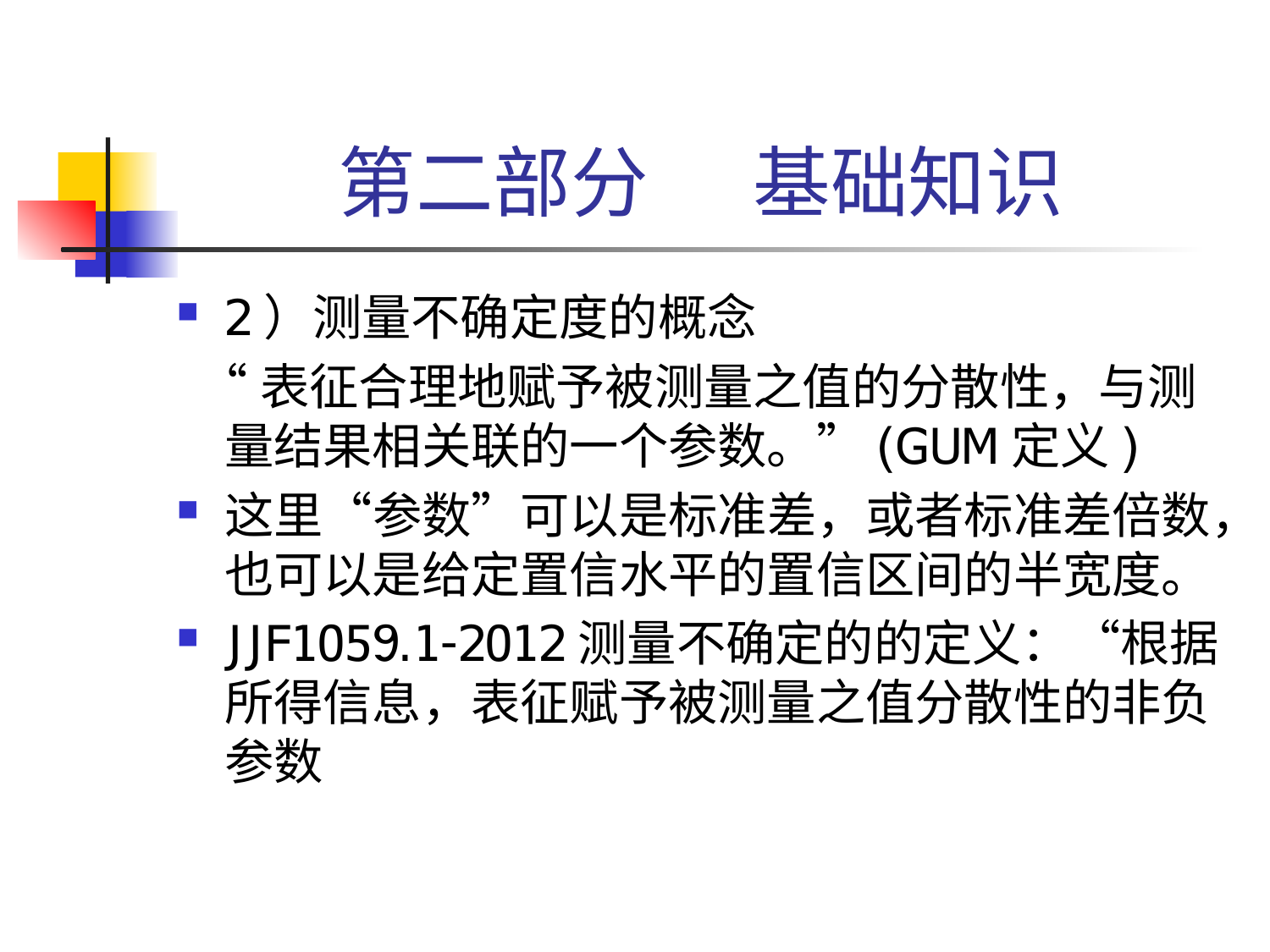

# 第二部分      基础知识
2）测量不确定度的概念
  “表征合理地赋予被测量之值的分散性，与测量结果相关联的一个参数。”(GUM定义)
这里“参数”可以是标准差，或者标准差倍数，也可以是给定置信水平的置信区间的半宽度。
JJF1059.1-2012测量不确定的的定义：“根据所得信息，表征赋予被测量之值分散性的非负参数